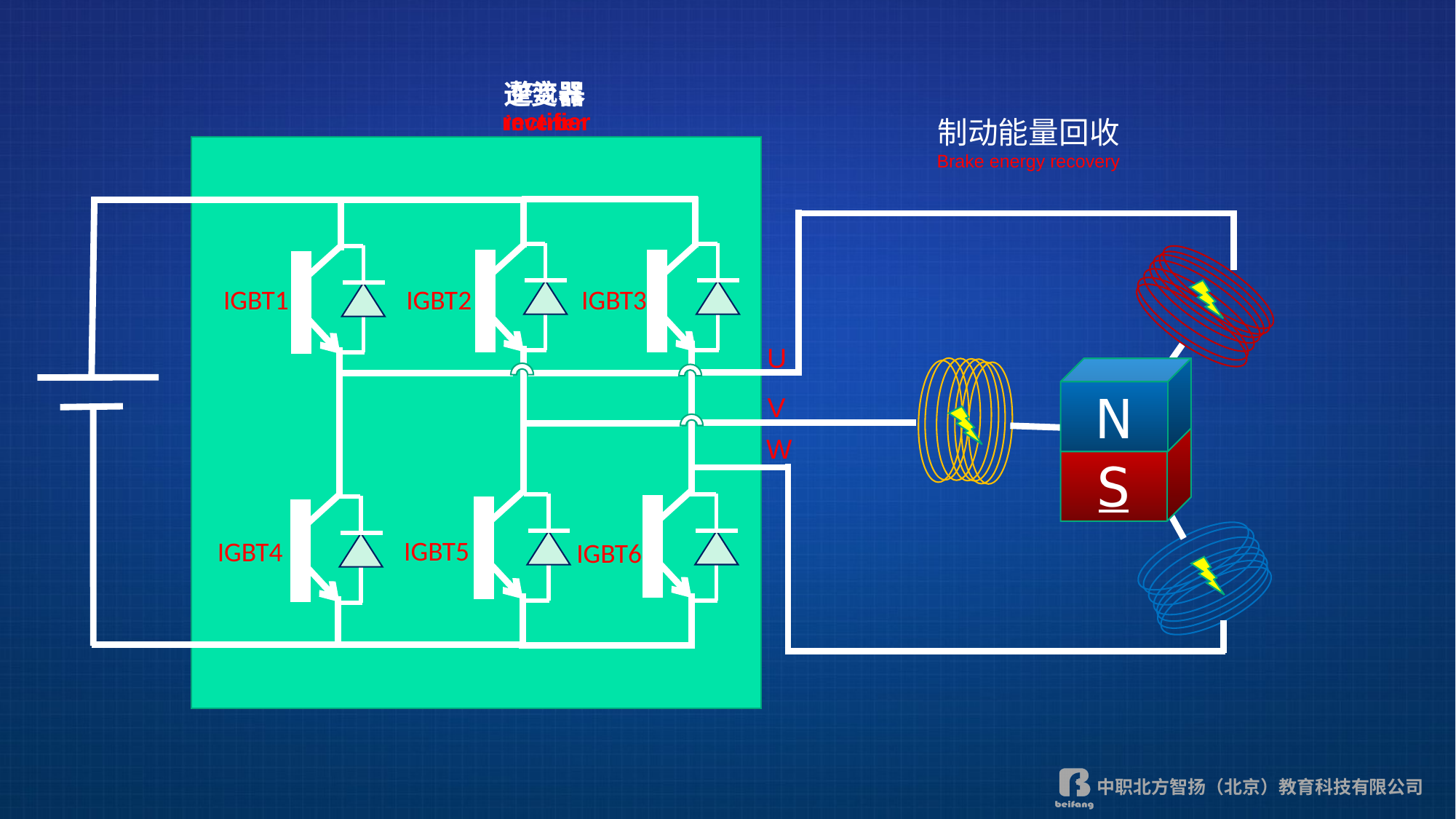

逆变器
inverter
整流器
rectifier
制动能量回收
Brake energy recovery

IGBT3
IGBT2
IGBT1

U
N
S

V

W

IGBT5
IGBT4
IGBT6